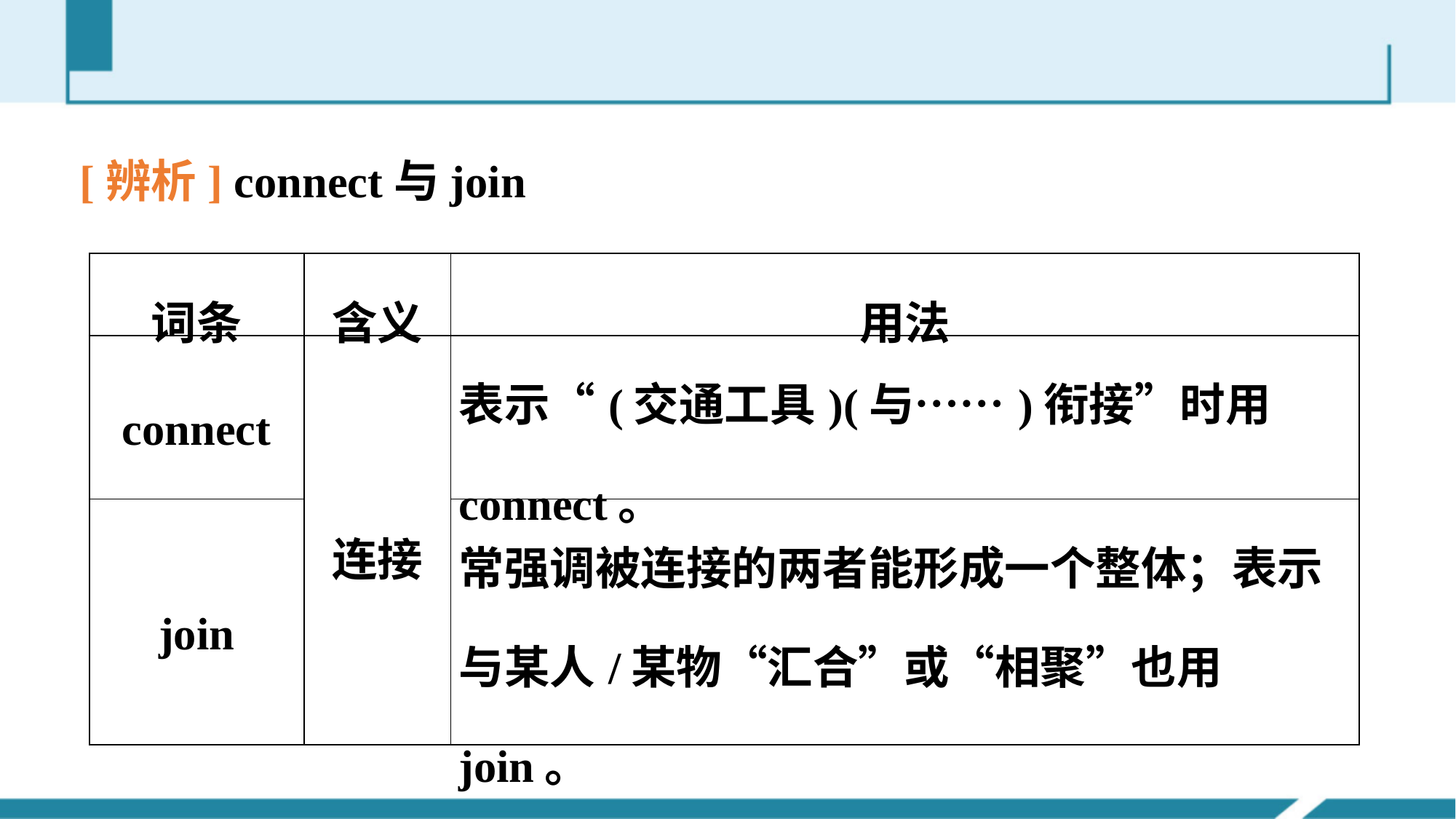

[辨析] connect与join
| 词条 | 含义 | 用法 |
| --- | --- | --- |
| connect | 连接 | 表示“(交通工具)(与……)衔接”时用connect。 |
| join |  | 常强调被连接的两者能形成一个整体；表示与某人/某物“汇合”或“相聚”也用join。 |